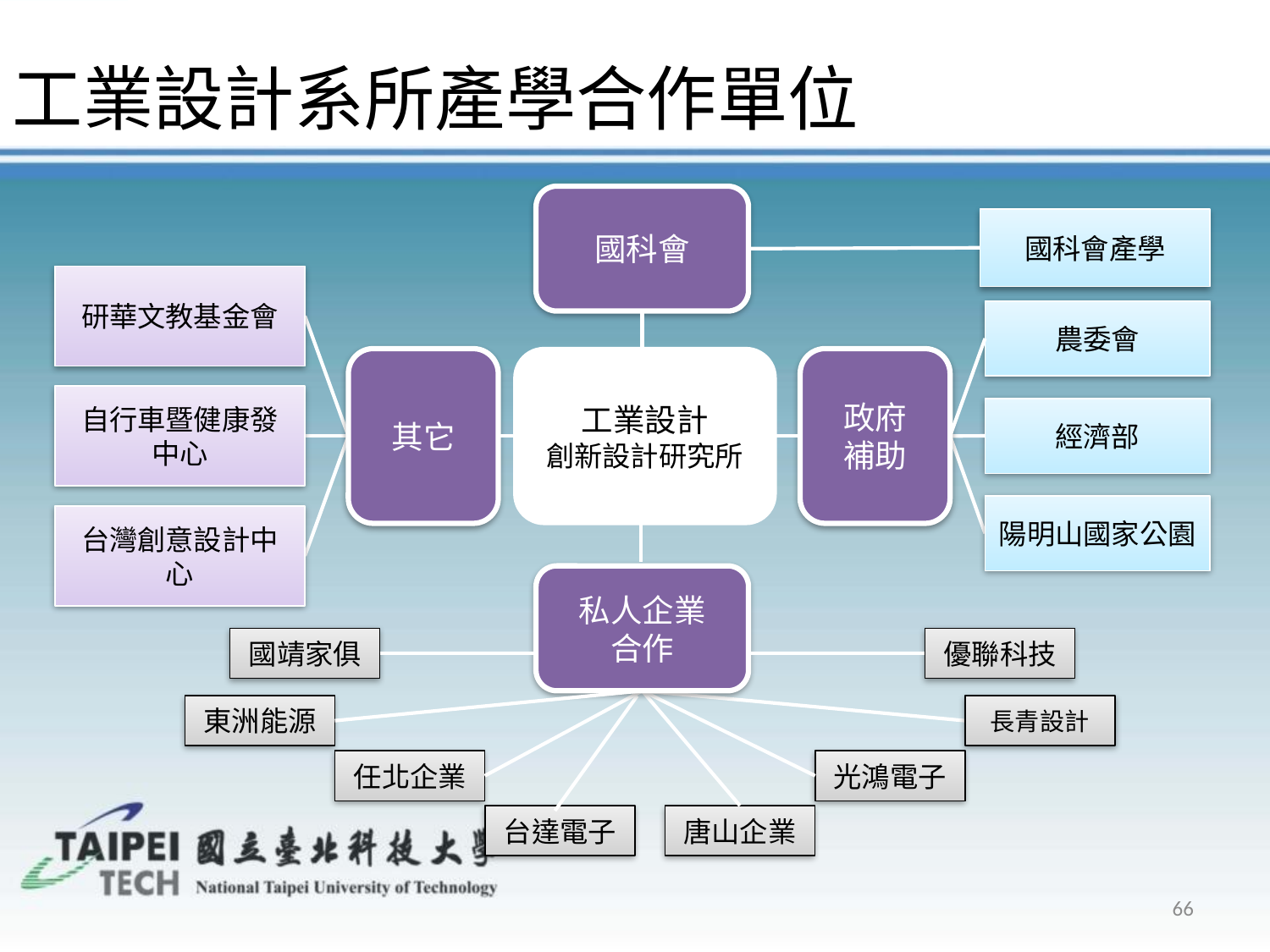

工業設計系所產學合作單位

國科會
國科會產學
研華文教基金會
農委會
其它
工業設計
創新設計研究所
政府
補助
自行車暨健康發中心
經濟部
陽明山國家公園
台灣創意設計中心
私人企業
合作
東洲能源
長青設計
任北企業
光鴻電子
台達電子
唐山企業
國靖家俱
優聯科技
66